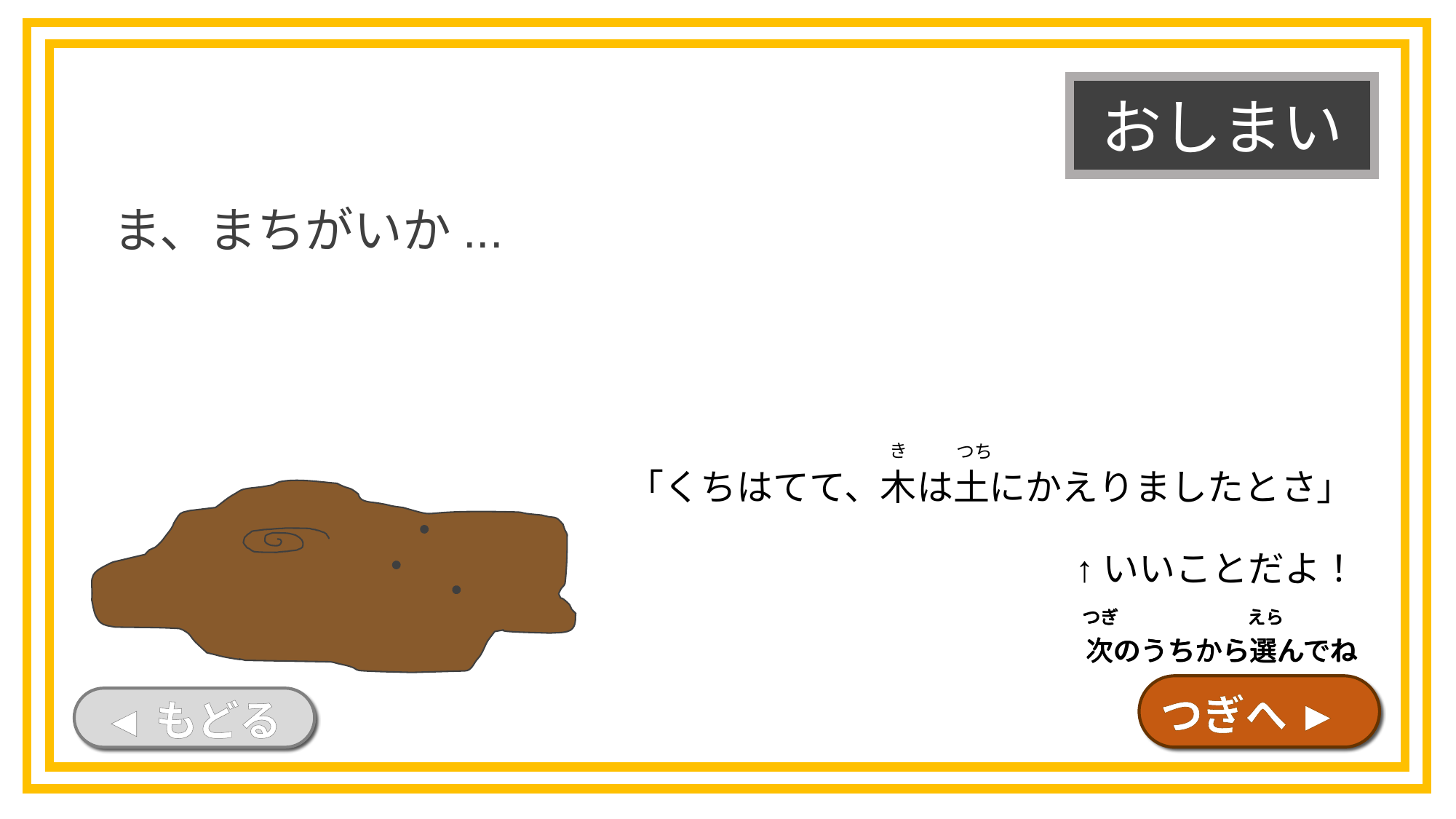

おしまい
ま、まちがいか...
き
つち
「くちはてて、木は土にかえりましたとさ」

↑いいことだよ！
つぎ
えら
次のうちから選んでね
つぎ
えら
次のうちから選んでね
つぎ
えら
次のうちから選んでね
つぎ
えら
次のうちから選んでね

つぎへ ►
◄もどる